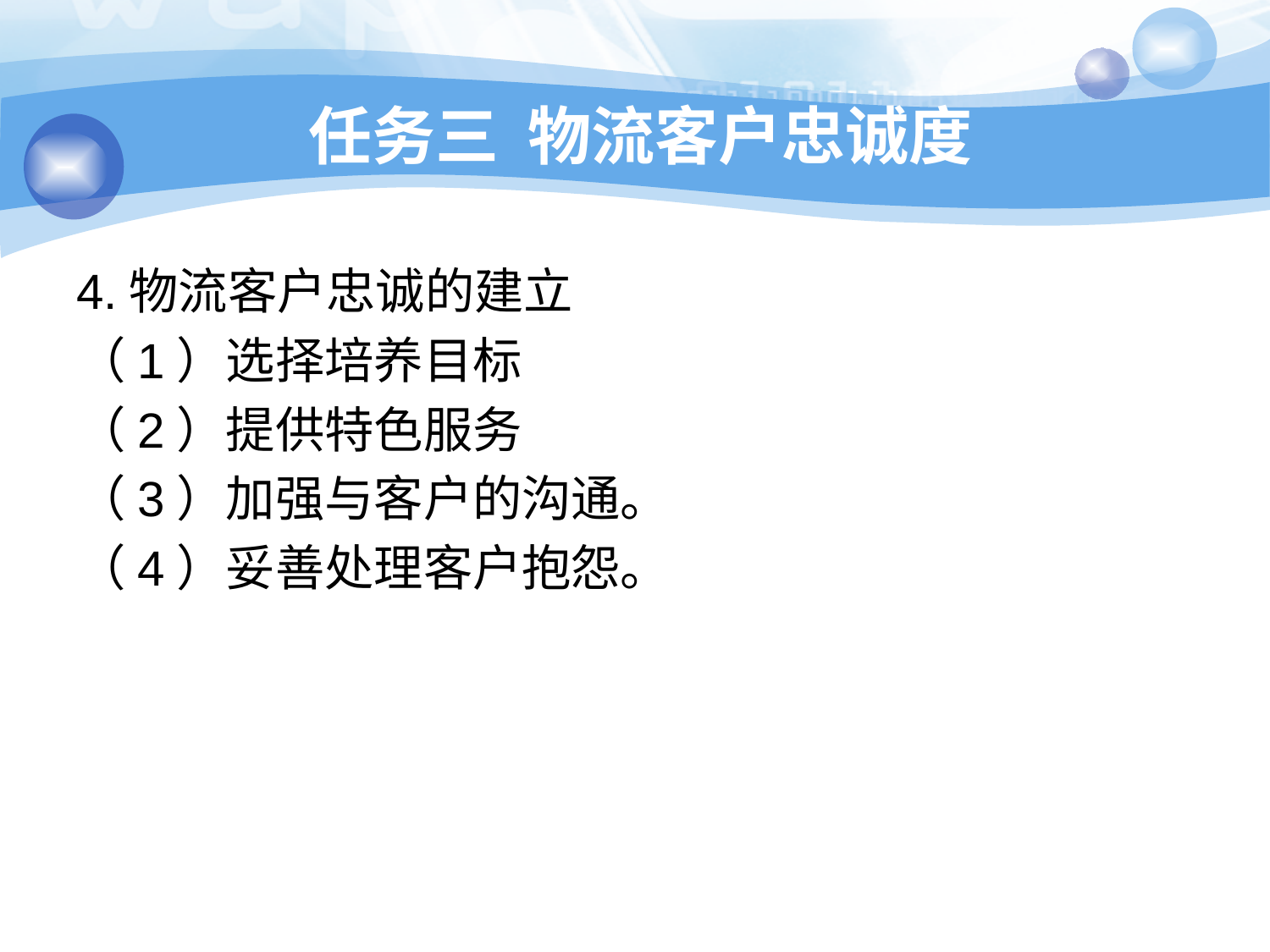

# 任务三  物流客户忠诚度
4.物流客户忠诚的建立
（1）选择培养目标
（2）提供特色服务
（3）加强与客户的沟通。
（4）妥善处理客户抱怨。